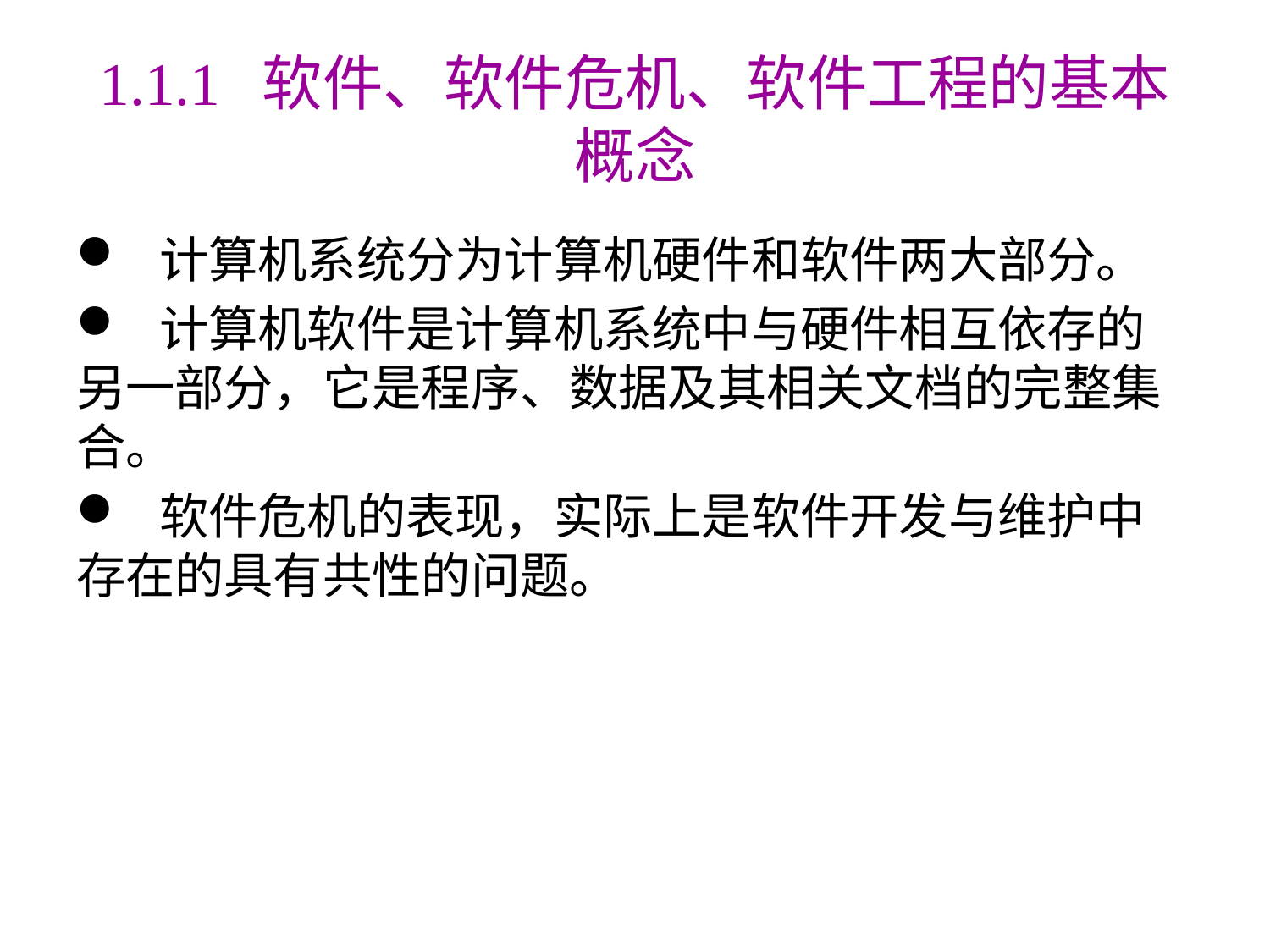

# 1.1.1  软件、软件危机、软件工程的基本概念
  计算机系统分为计算机硬件和软件两大部分。
  计算机软件是计算机系统中与硬件相互依存的另一部分，它是程序、数据及其相关文档的完整集合。
  软件危机的表现，实际上是软件开发与维护中存在的具有共性的问题。